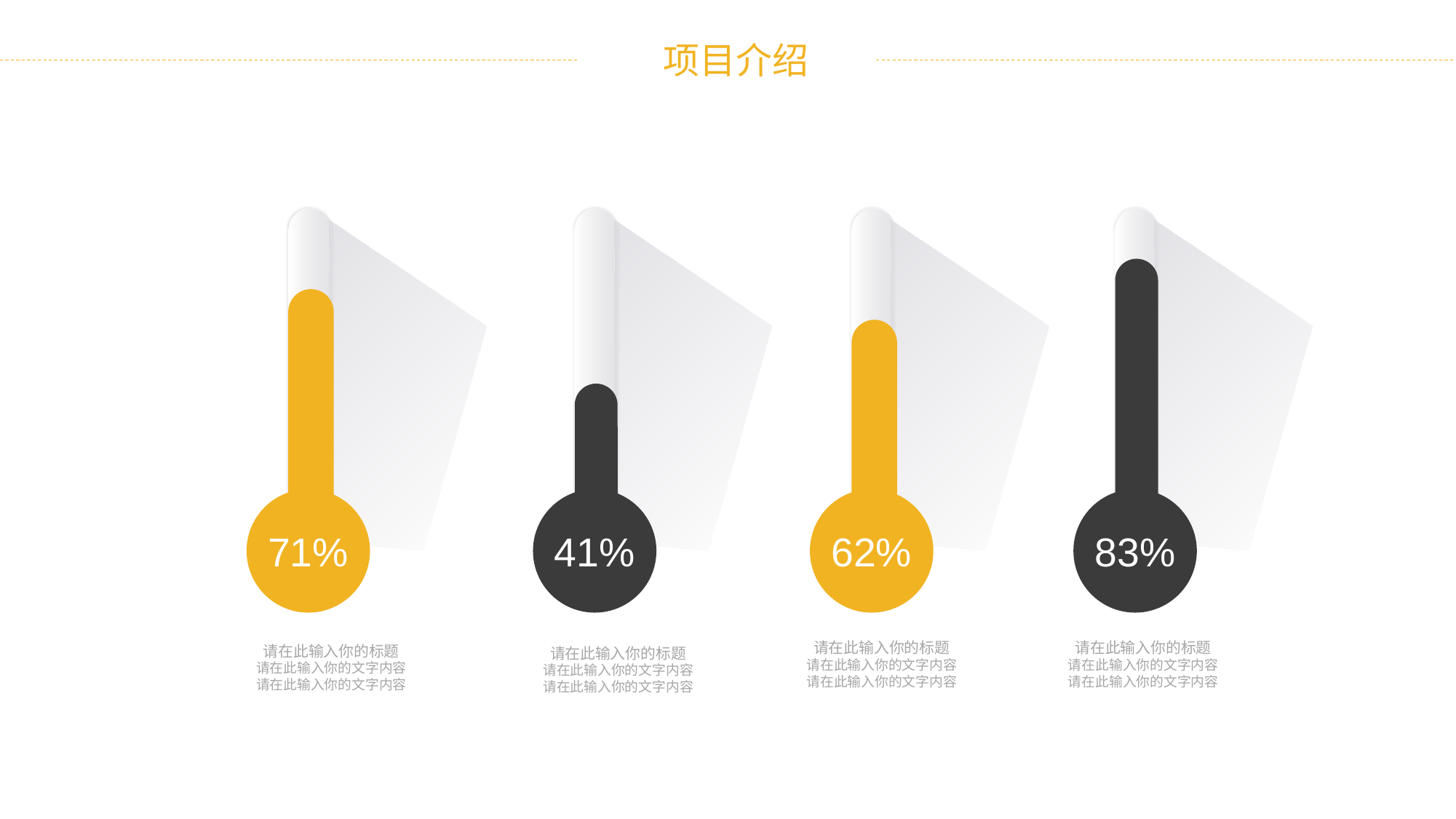

71%

41%

62%

83%
请在此输入你的标题
请在此输入你的文字内容
请在此输入你的文字内容
请在此输入你的标题
请在此输入你的文字内容
请在此输入你的文字内容
请在此输入你的标题
请在此输入你的文字内容
请在此输入你的文字内容
请在此输入你的标题
请在此输入你的文字内容
请在此输入你的文字内容